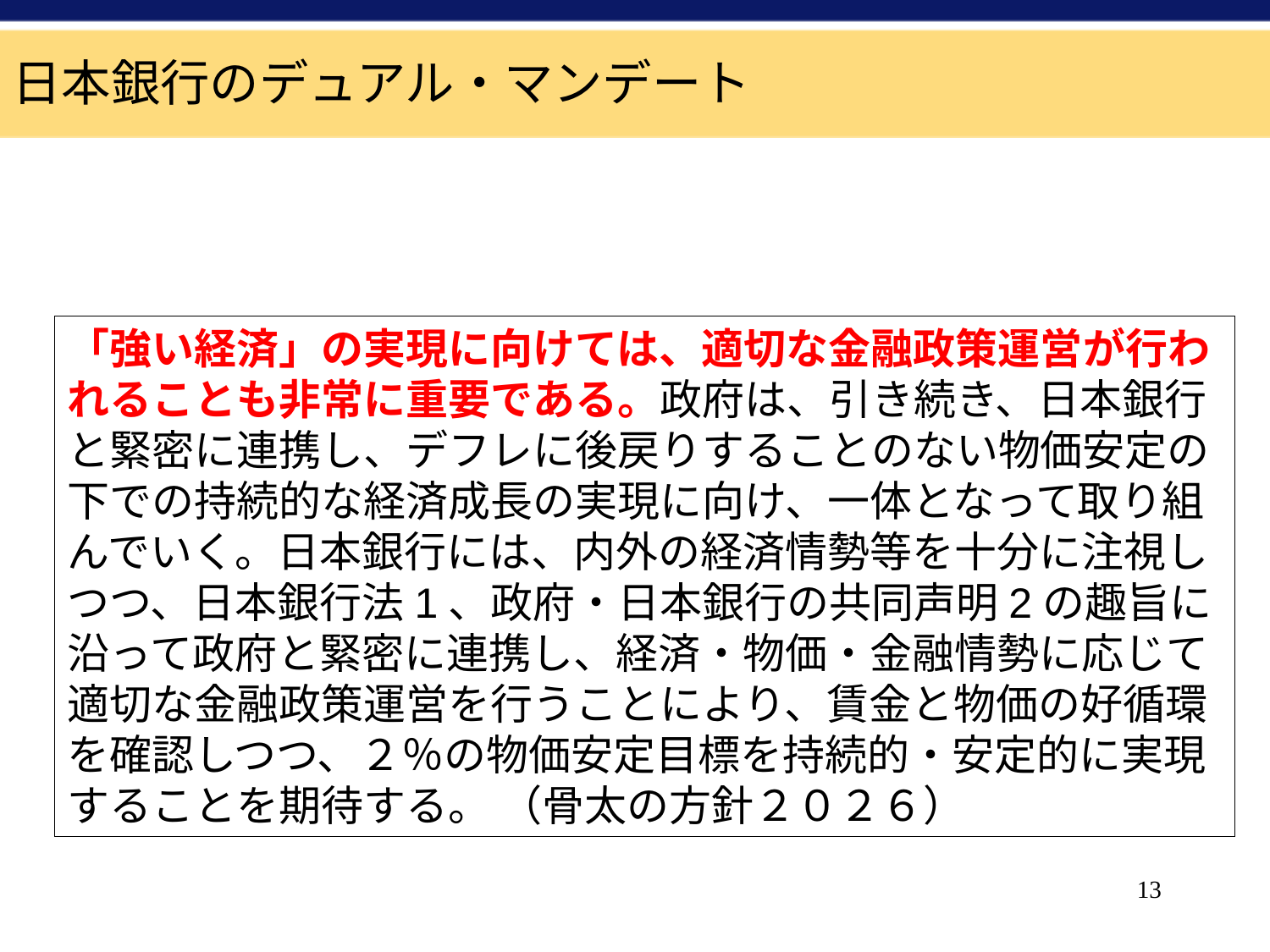

日本銀行のデュアル・マンデート
「強い経済」の実現に向けては、適切な金融政策運営が行われることも非常に重要である。政府は、引き続き、日本銀行と緊密に連携し、デフレに後戻りすることのない物価安定の下での持続的な経済成長の実現に向け、一体となって取り組んでいく。日本銀行には、内外の経済情勢等を十分に注視しつつ、日本銀行法1、政府・日本銀行の共同声明2の趣旨に沿って政府と緊密に連携し、経済・物価・金融情勢に応じて適切な金融政策運営を行うことにより、賃金と物価の好循環を確認しつつ、２％の物価安定目標を持続的・安定的に実現することを期待する。 （骨太の方針２０２６）
13